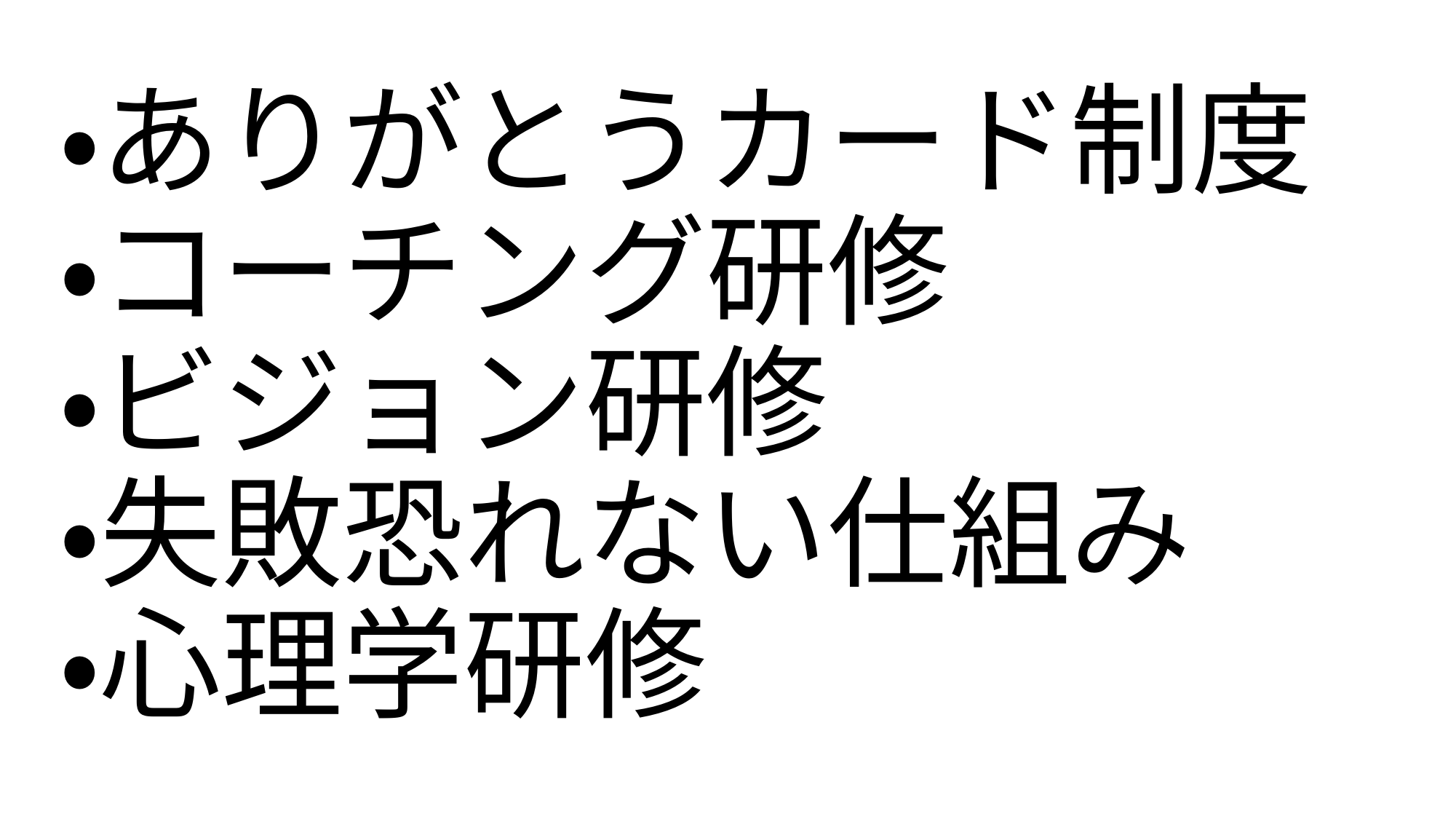

# ・ありがとうカード制度 ・コーチング研修 ・ビジョン研修 ・失敗恐れない仕組み ・心理学研修